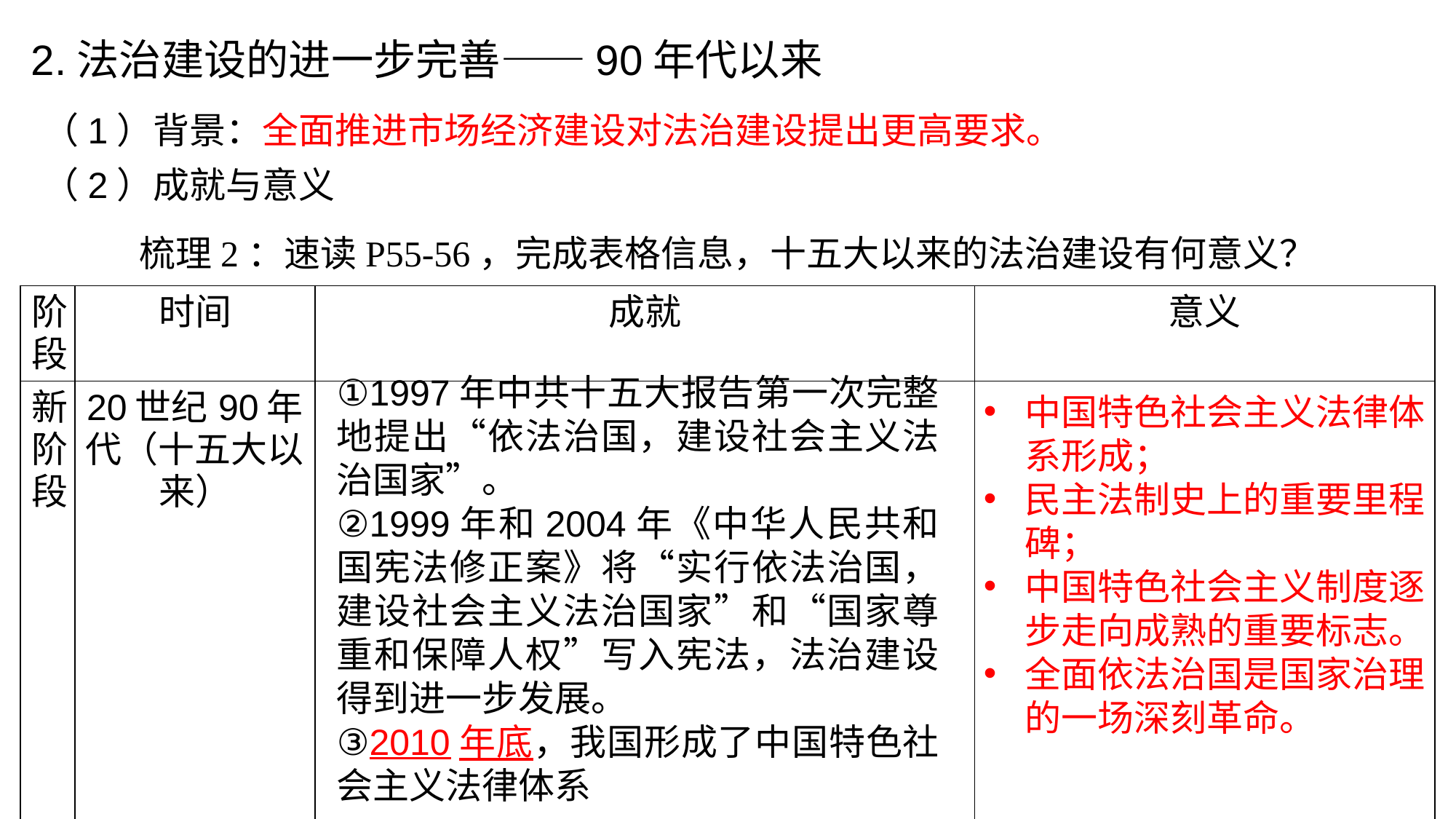

2.法治建设的进一步完善——90年代以来
（1）背景：全面推进市场经济建设对法治建设提出更高要求。
（2）成就与意义
梳理2：速读P55-56，完成表格信息，十五大以来的法治建设有何意义？
| 阶段 | 时间 | 成就 | 意义 |
| --- | --- | --- | --- |
| 新阶段 | 20世纪90年代（十五大以来） |  |  |
①1997年中共十五大报告第一次完整地提出“依法治国，建设社会主义法治国家”。
②1999年和2004年《中华人民共和国宪法修正案》将“实行依法治国，建设社会主义法治国家”和“国家尊重和保障人权”写入宪法，法治建设得到进一步发展。
③2010年底，我国形成了中国特色社会主义法律体系
中国特色社会主义法律体系形成；
民主法制史上的重要里程碑；
中国特色社会主义制度逐步走向成熟的重要标志。
全面依法治国是国家治理的一场深刻革命。